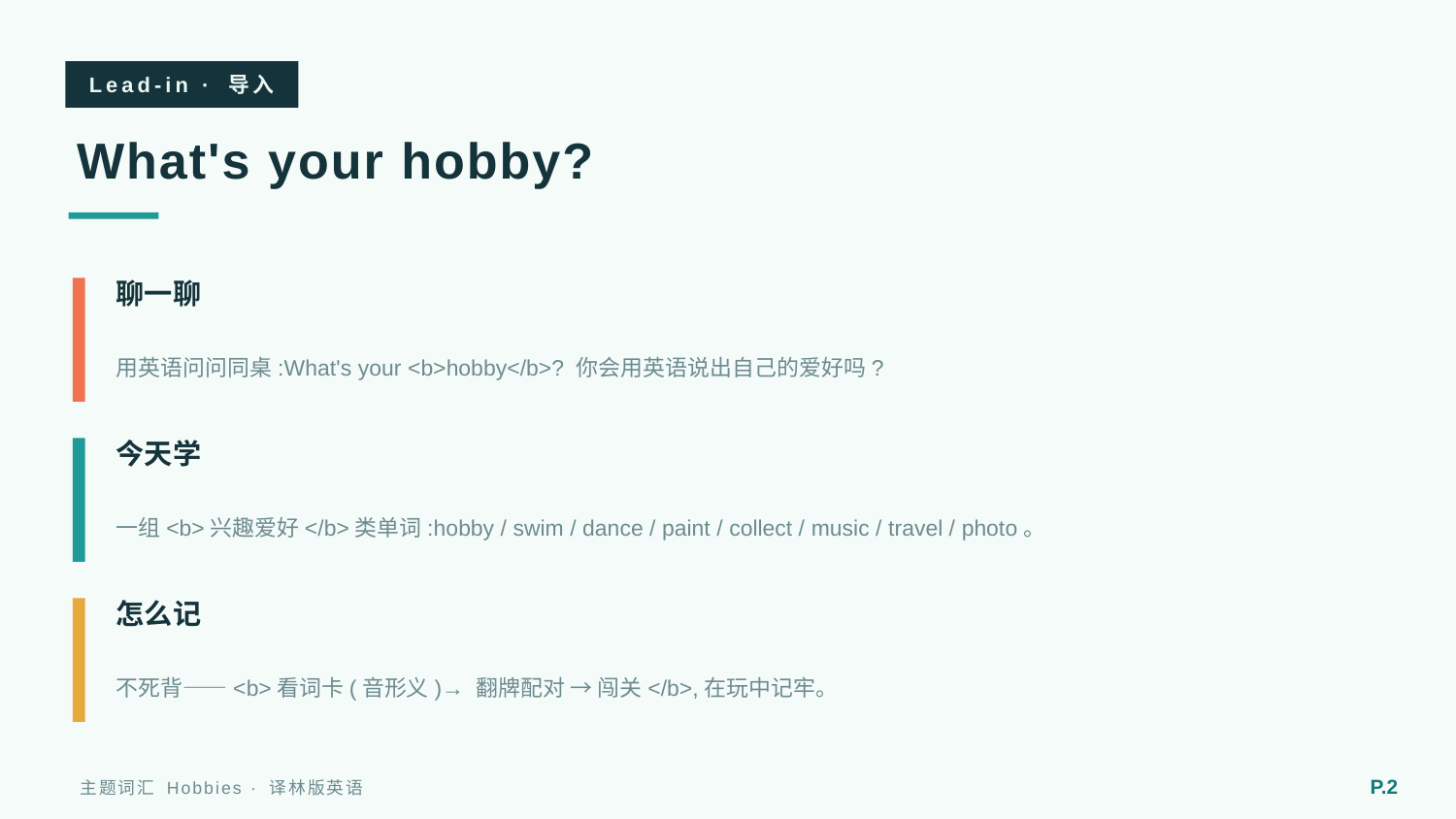

Lead-in · 导入

What's your hobby?

聊一聊

用英语问问同桌:What's your <b>hobby</b>? 你会用英语说出自己的爱好吗?
今天学

一组<b>兴趣爱好</b>类单词:hobby / swim / dance / paint / collect / music / travel / photo。
怎么记

不死背——<b>看词卡(音形义)→ 翻牌配对 → 闯关</b>,在玩中记牢。
P.2
主题词汇 Hobbies · 译林版英语